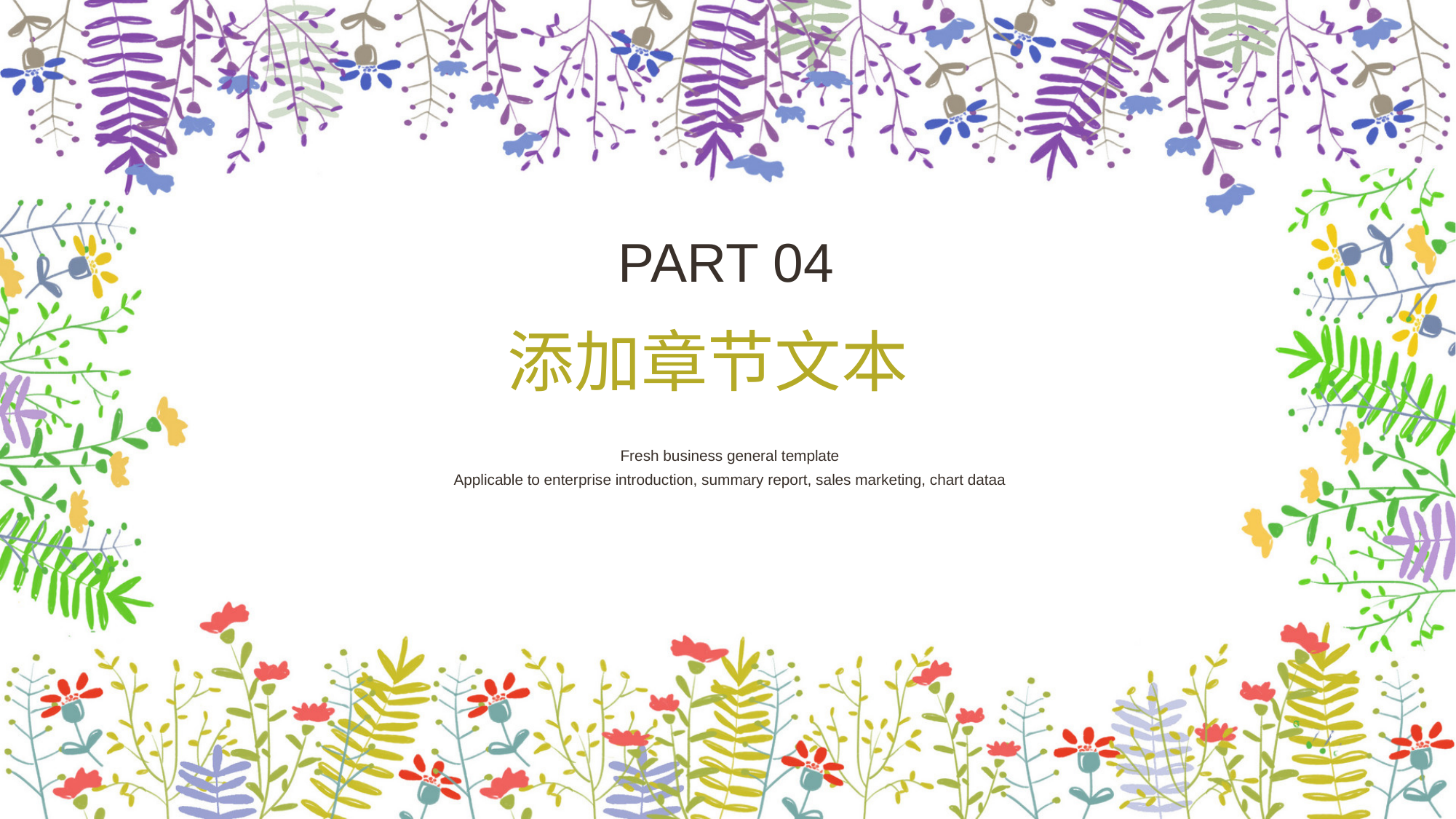

PART 04
添加章节文本
Fresh business general template
Applicable to enterprise introduction, summary report, sales marketing, chart dataa